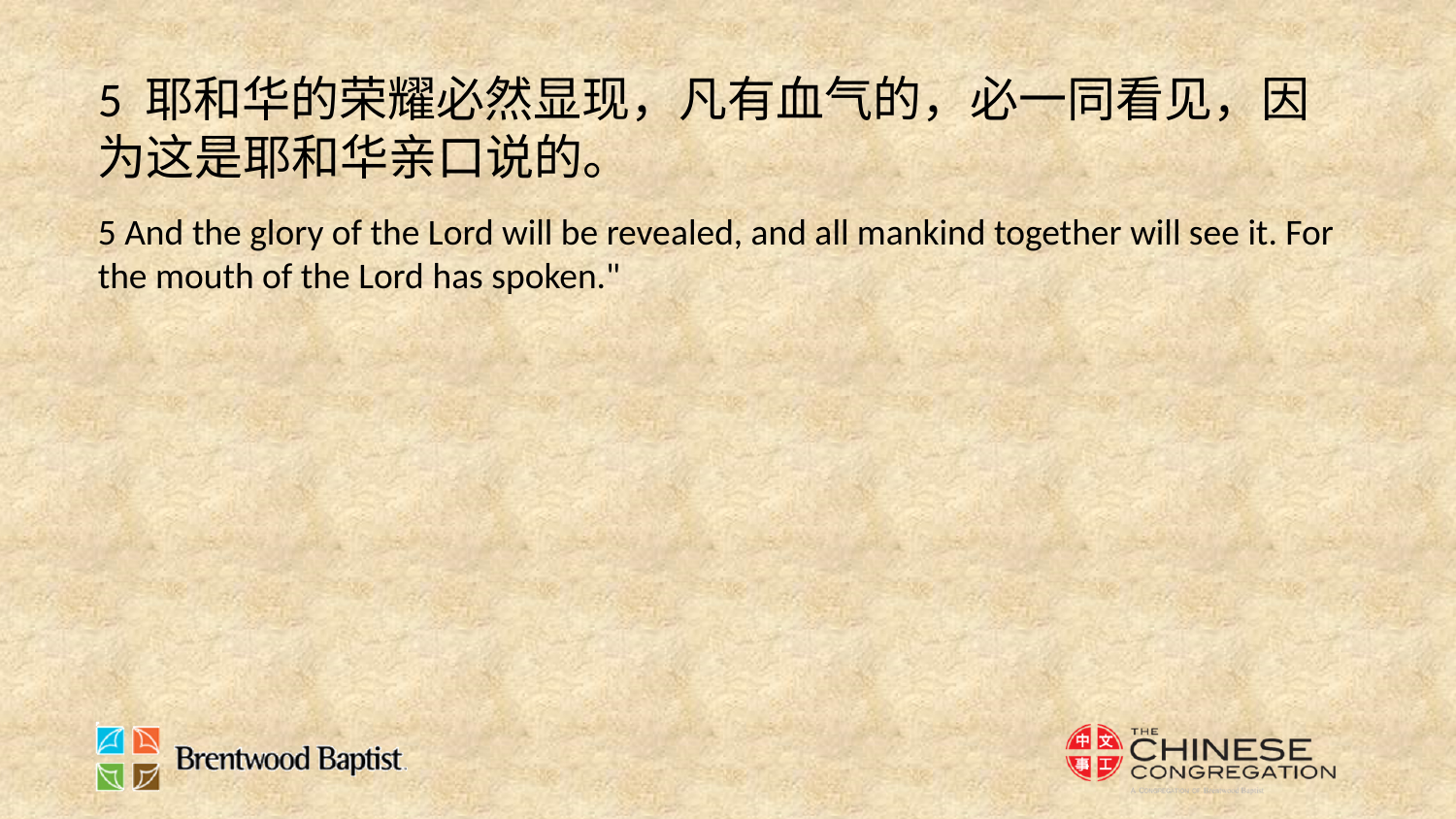

5 耶和华的荣耀必然显现，凡有血气的，必一同看见，因为这是耶和华亲口说的。

5 And the glory of the Lord will be revealed, and all mankind together will see it. For the mouth of the Lord has spoken."